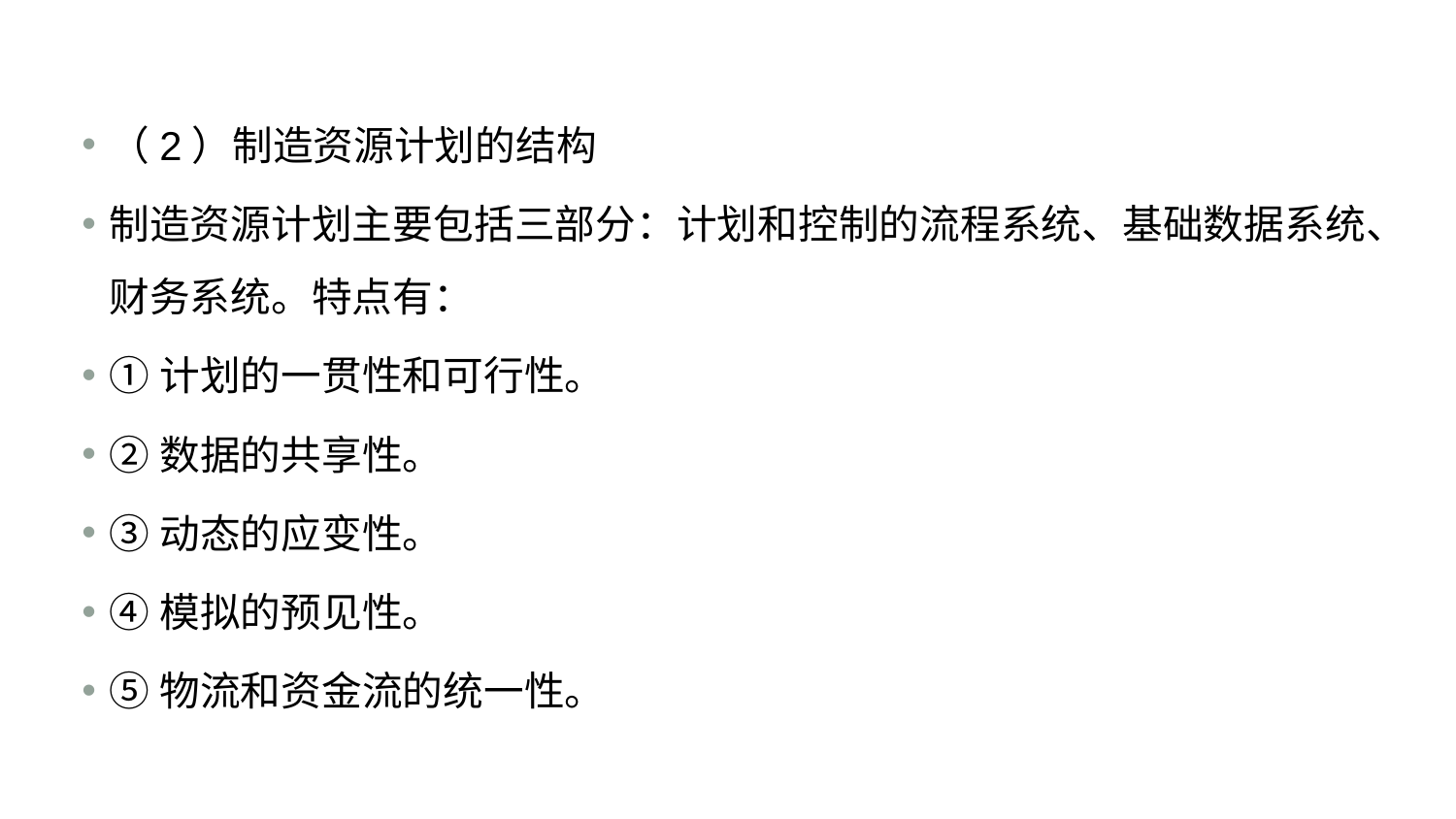

#
（2）制造资源计划的结构
制造资源计划主要包括三部分：计划和控制的流程系统、基础数据系统、财务系统。特点有：
①计划的一贯性和可行性。
②数据的共享性。
③动态的应变性。
④模拟的预见性。
⑤物流和资金流的统一性。